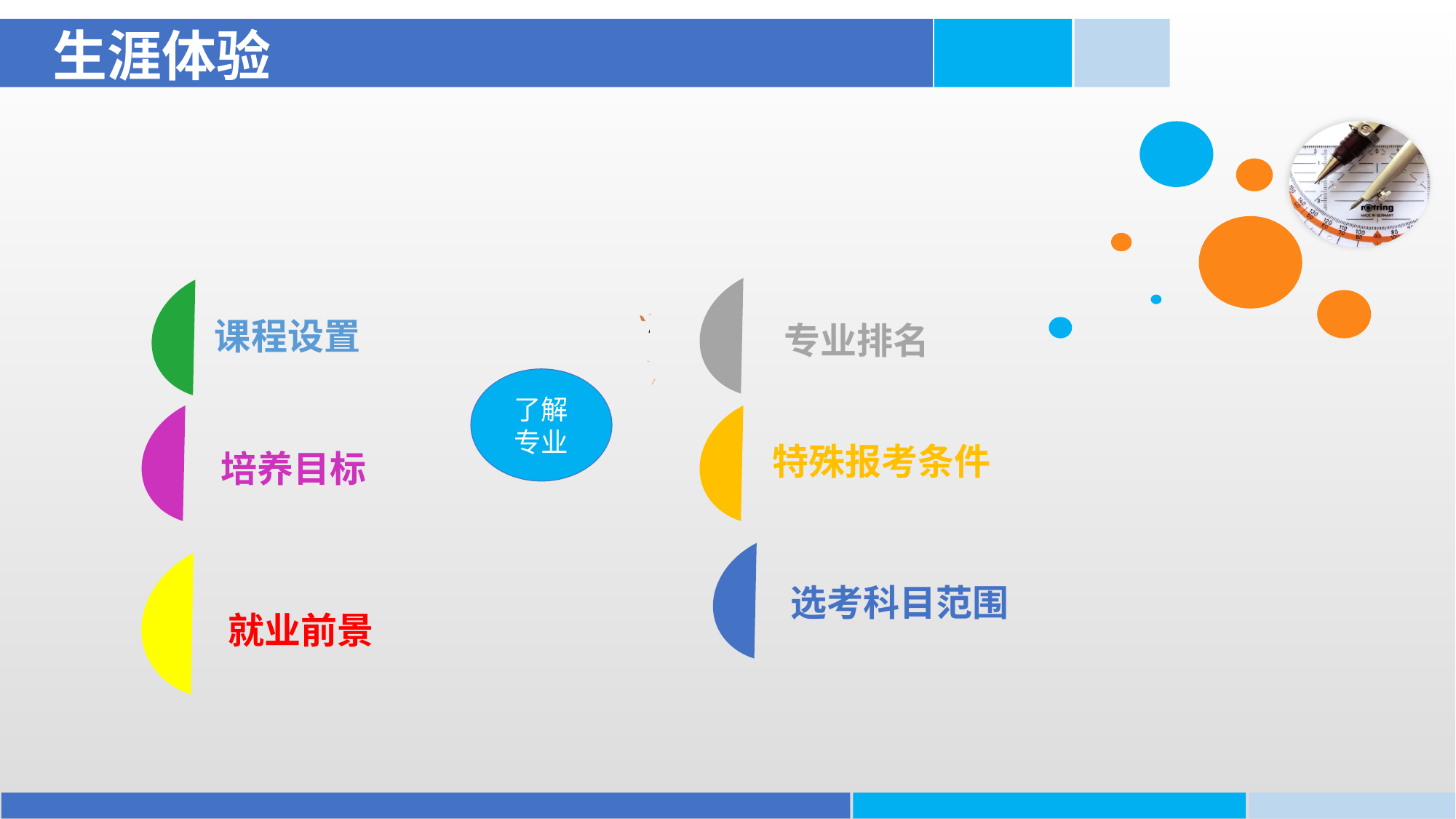

生涯体验

课程设置
专业排名
了解专业

特殊报考条件
培养目标

选考科目范围

就业前景